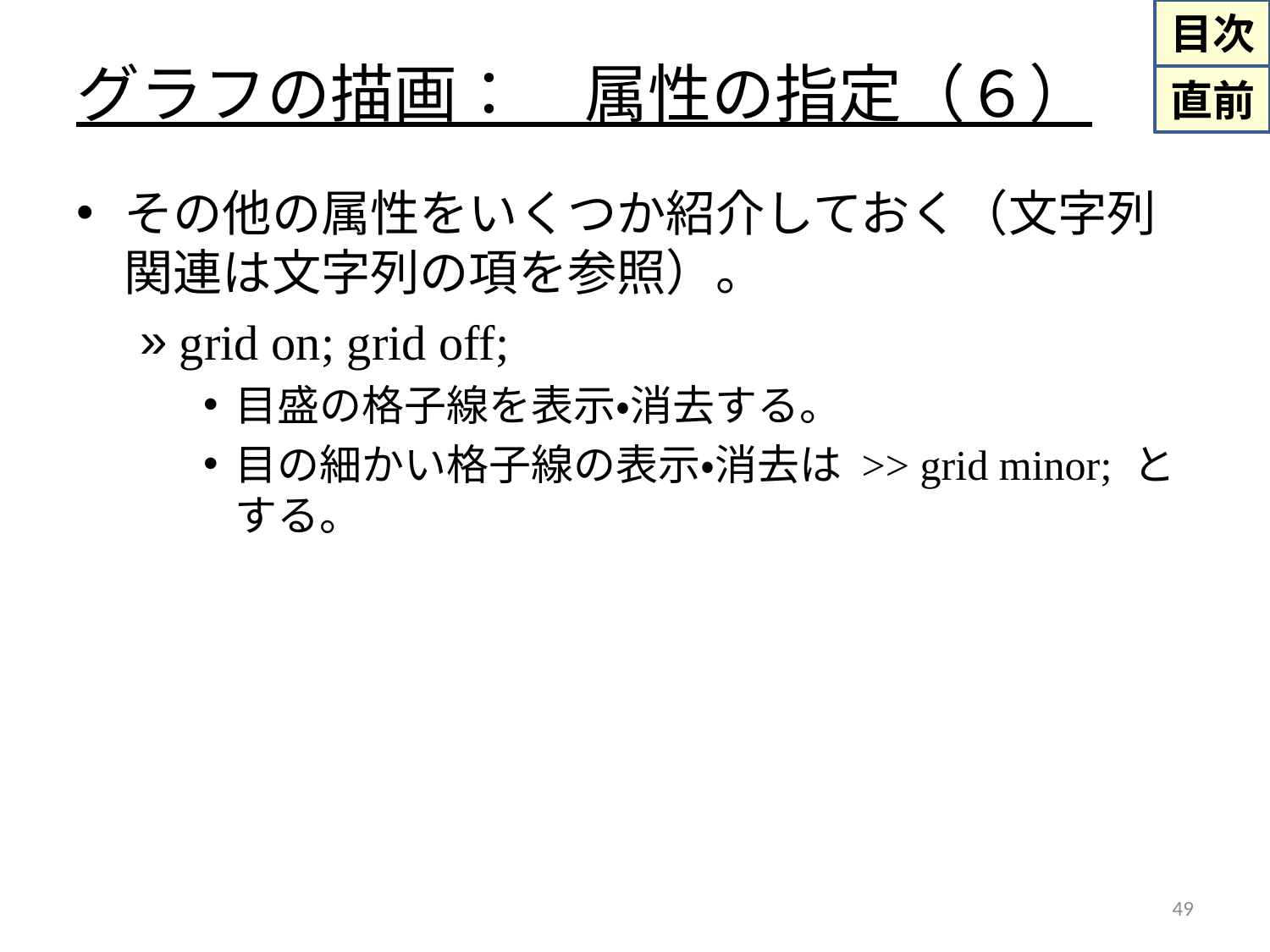

# グラフの描画：　属性の指定（６）
その他の属性をいくつか紹介しておく（文字列関連は文字列の項を参照）。
grid on; grid off;
目盛の格子線を表示・消去する。
目の細かい格子線の表示・消去は >> grid minor; とする。

49